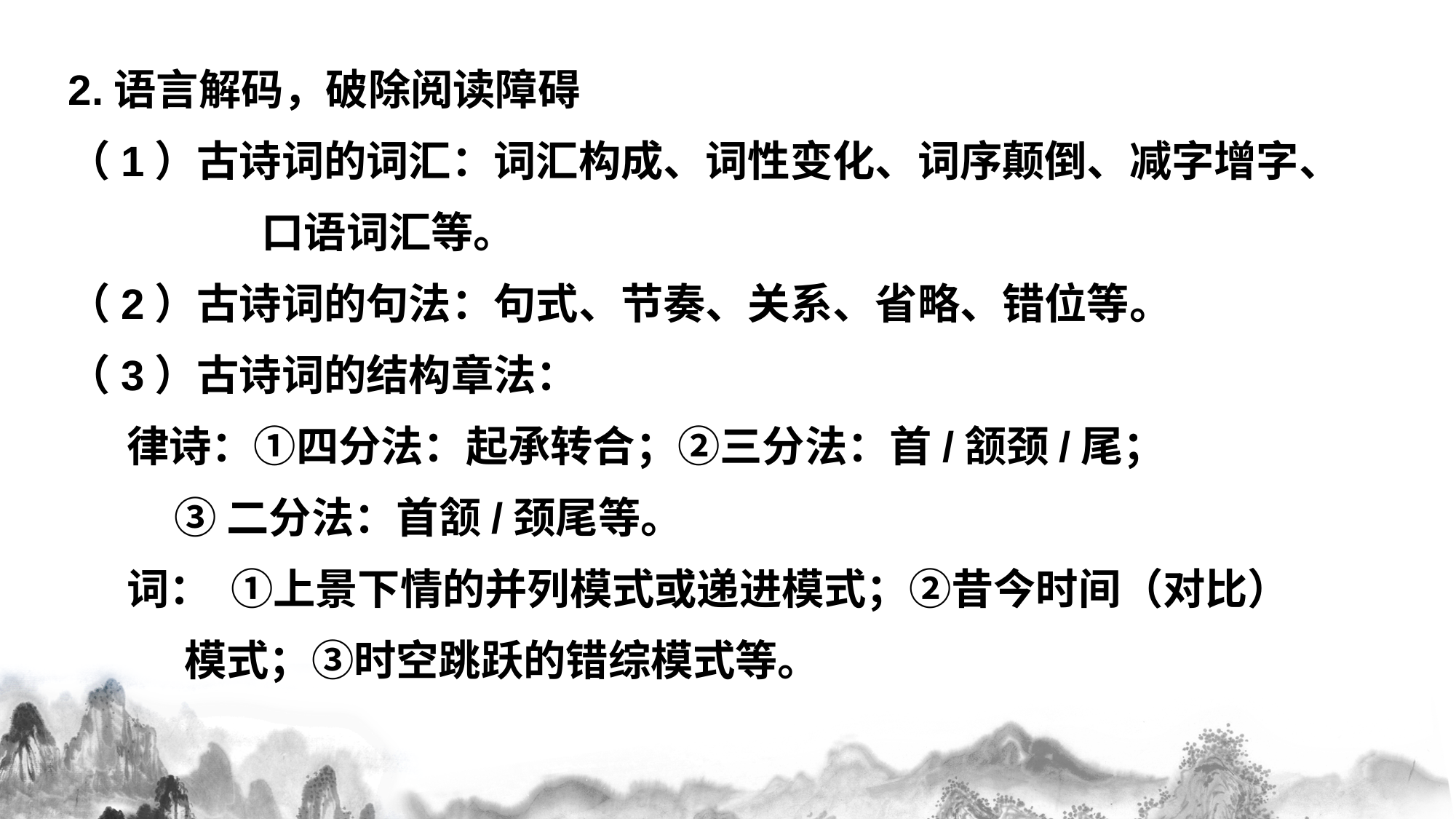

2.语言解码，破除阅读障碍
（1）古诗词的词汇：词汇构成、词性变化、词序颠倒、减字增字、
                   口语词汇等。
（2）古诗词的句法：句式、节奏、关系、省略、错位等。
（3）古诗词的结构章法：
     律诗：①四分法：起承转合；②三分法：首/颔颈/尾；
           ③二分法：首颔/颈尾等。
     词：  ①上景下情的并列模式或递进模式；②昔今时间（对比）
           模式；③时空跳跃的错综模式等。